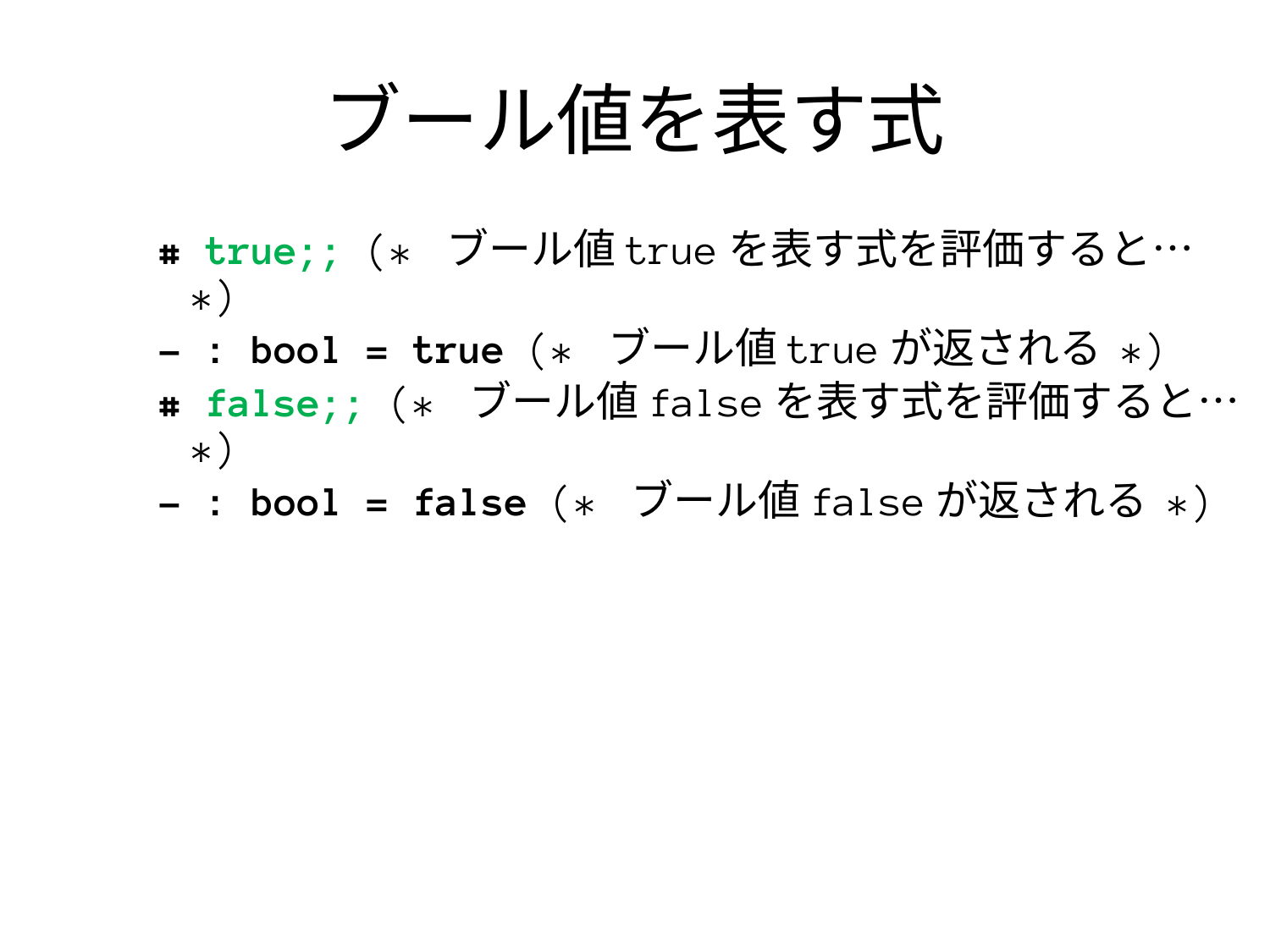

# ブール値を表す式
# true;; (* ブール値trueを表す式を評価すると… *)
- : bool = true (* ブール値trueが返される *)
# false;; (* ブール値falseを表す式を評価すると… *)
- : bool = false (* ブール値falseが返される *)